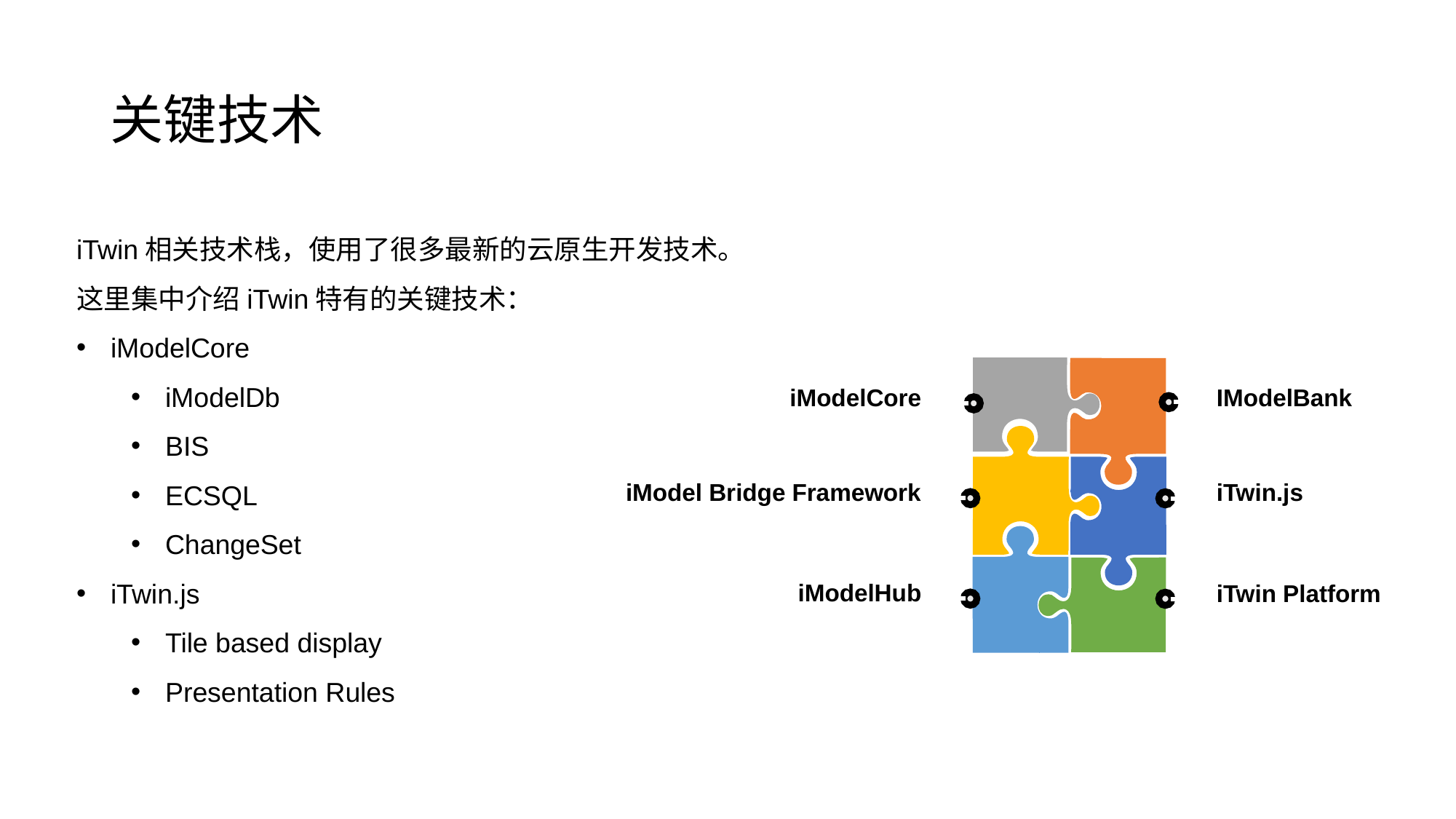

# 关键技术
iTwin相关技术栈，使用了很多最新的云原生开发技术。这里集中介绍iTwin特有的关键技术：
iModelCore
iModelDb
BIS
ECSQL
ChangeSet
iTwin.js
Tile based display
Presentation Rules

IModelBank
iModelCore

iModel Bridge Framework
iTwin.js

iModelHub
iTwin Platform